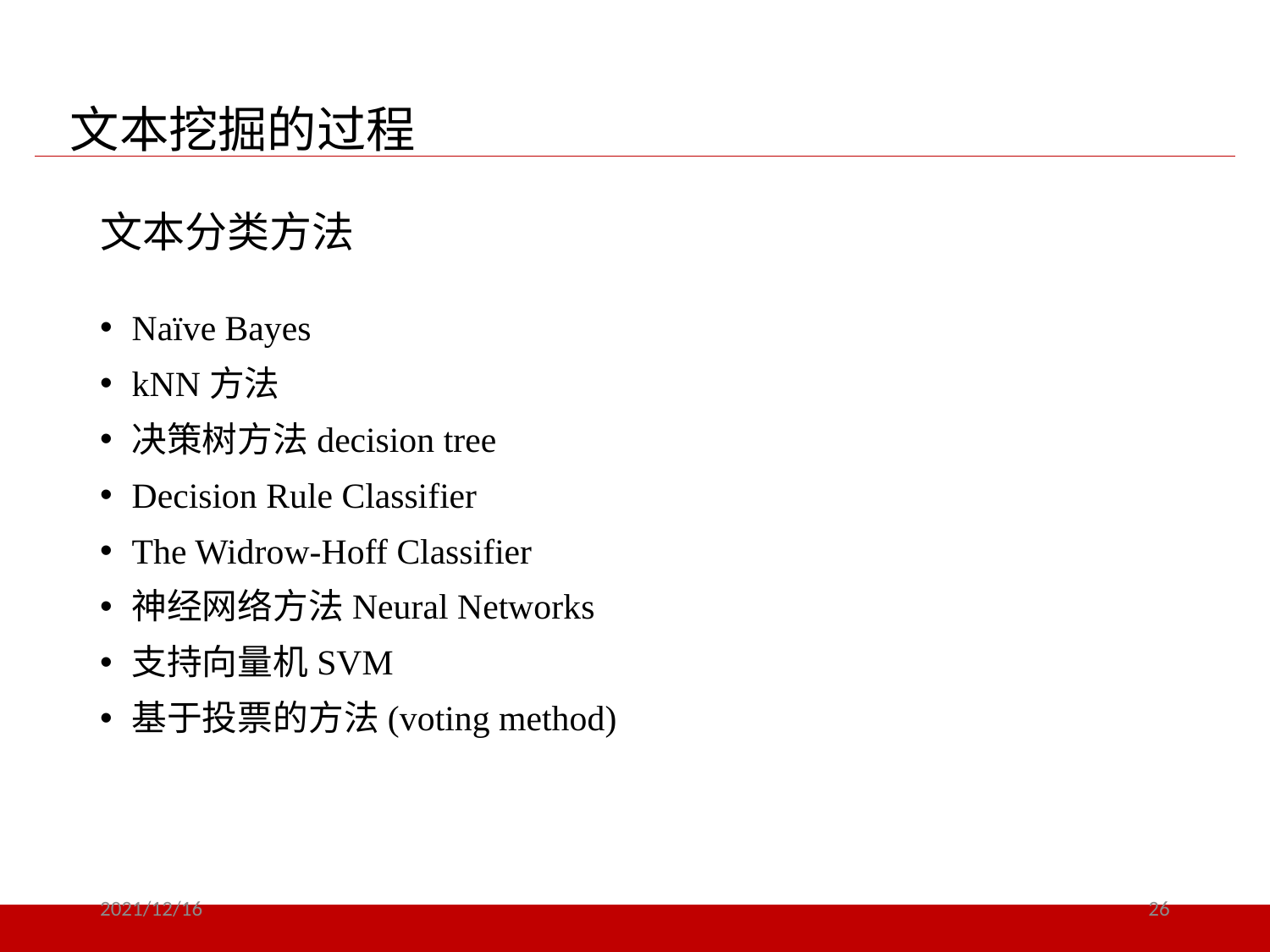

文本挖掘的过程
# 文本分类方法
Naïve Bayes
kNN方法
决策树方法decision tree
Decision Rule Classifier
The Widrow-Hoff Classifier
神经网络方法Neural Networks
支持向量机SVM
基于投票的方法(voting method)
2021/12/16
26